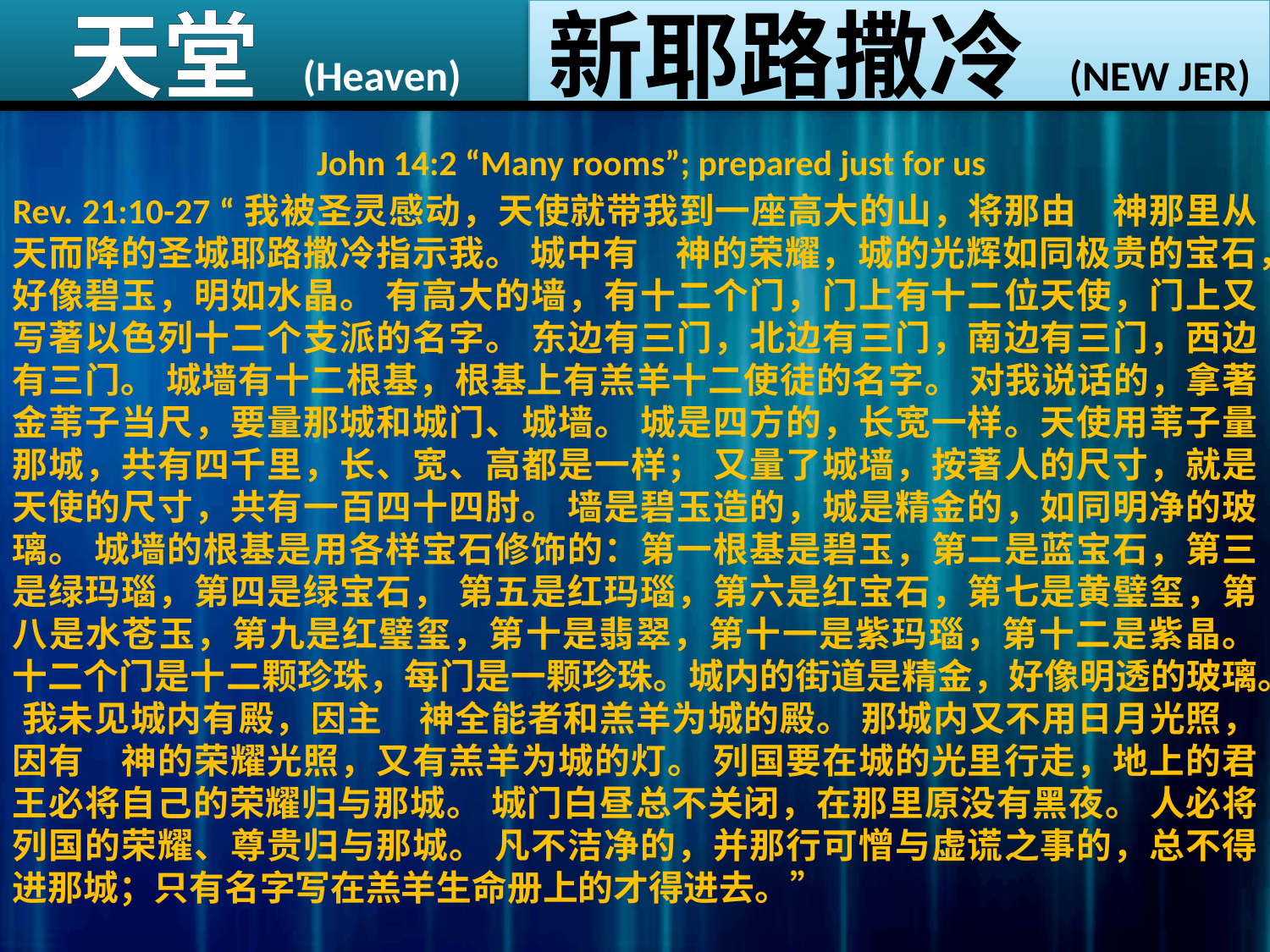

天堂 (Heaven)
新耶路撒冷 (NEW JER)
John 14:2 “Many rooms”; prepared just for us
Rev. 21:10-27 “我被圣灵感动，天使就带我到一座高大的山，将那由　神那里从天而降的圣城耶路撒冷指示我。 城中有　神的荣耀，城的光辉如同极贵的宝石，好像碧玉，明如水晶。 有高大的墙，有十二个门，门上有十二位天使，门上又写著以色列十二个支派的名字。 东边有三门，北边有三门，南边有三门，西边有三门。 城墙有十二根基，根基上有羔羊十二使徒的名字。 对我说话的，拿著金苇子当尺，要量那城和城门、城墙。 城是四方的，长宽一样。天使用苇子量那城，共有四千里，长、宽、高都是一样； 又量了城墙，按著人的尺寸，就是天使的尺寸，共有一百四十四肘。 墙是碧玉造的，城是精金的，如同明净的玻璃。 城墙的根基是用各样宝石修饰的：第一根基是碧玉，第二是蓝宝石，第三是绿玛瑙，第四是绿宝石， 第五是红玛瑙，第六是红宝石，第七是黄璧玺，第八是水苍玉，第九是红璧玺，第十是翡翠，第十一是紫玛瑙，第十二是紫晶。 十二个门是十二颗珍珠，每门是一颗珍珠。城内的街道是精金，好像明透的玻璃。 我未见城内有殿，因主　神全能者和羔羊为城的殿。 那城内又不用日月光照，因有　神的荣耀光照，又有羔羊为城的灯。 列国要在城的光里行走，地上的君王必将自己的荣耀归与那城。 城门白昼总不关闭，在那里原没有黑夜。 人必将列国的荣耀、尊贵归与那城。 凡不洁净的，并那行可憎与虚谎之事的，总不得进那城；只有名字写在羔羊生命册上的才得进去。”